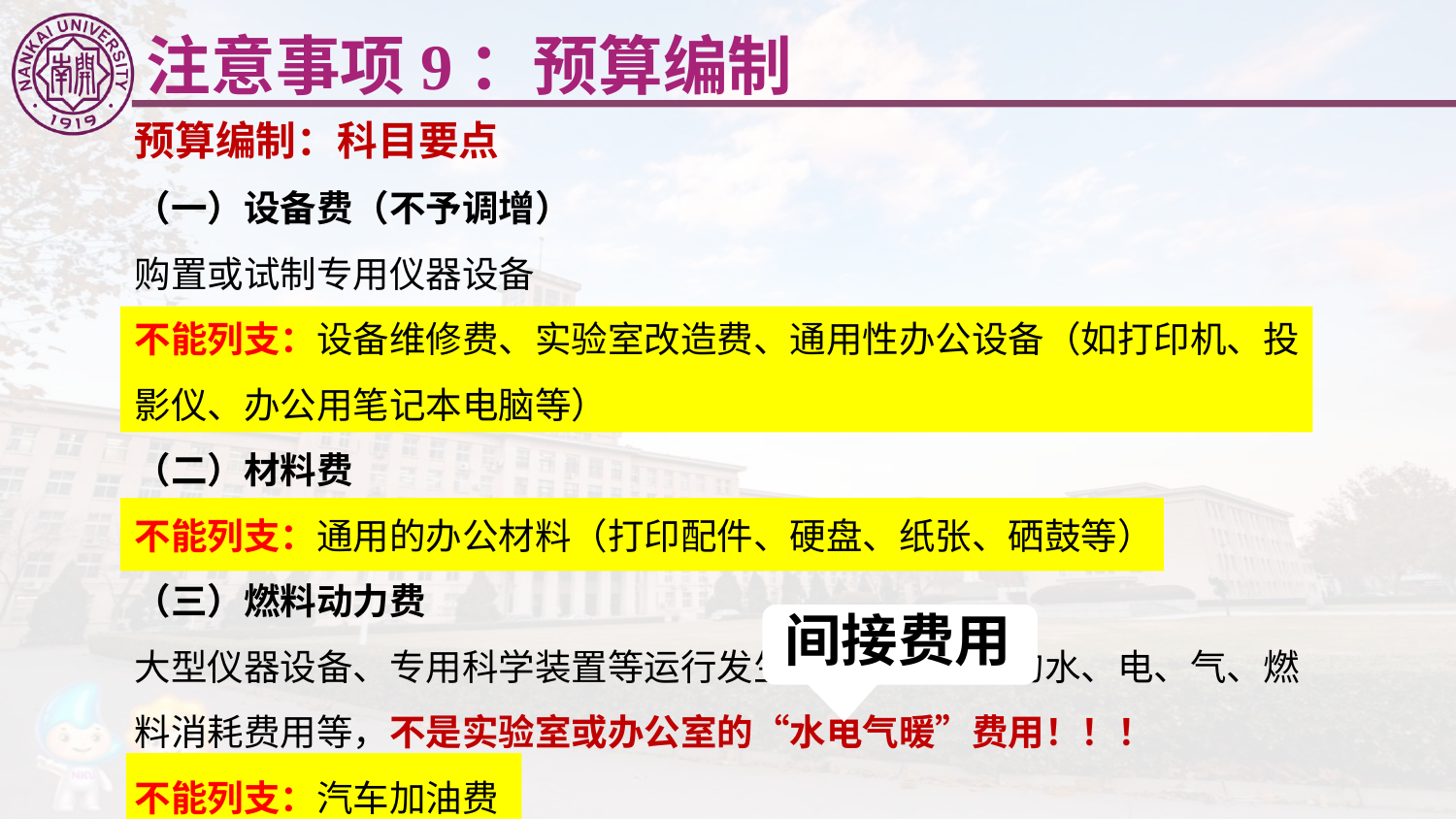

注意事项9：预算编制
预算编制：科目要点
（一）设备费（不予调增）
购置或试制专用仪器设备
不能列支：设备维修费、实验室改造费、通用性办公设备（如打印机、投影仪、办公用笔记本电脑等）
（二）材料费
不能列支：通用的办公材料（打印配件、硬盘、纸张、硒鼓等）
（三）燃料动力费
大型仪器设备、专用科学装置等运行发生的可单独计量的水、电、气、燃料消耗费用等，不是实验室或办公室的“水电气暖”费用！！！
不能列支：汽车加油费

间接费用